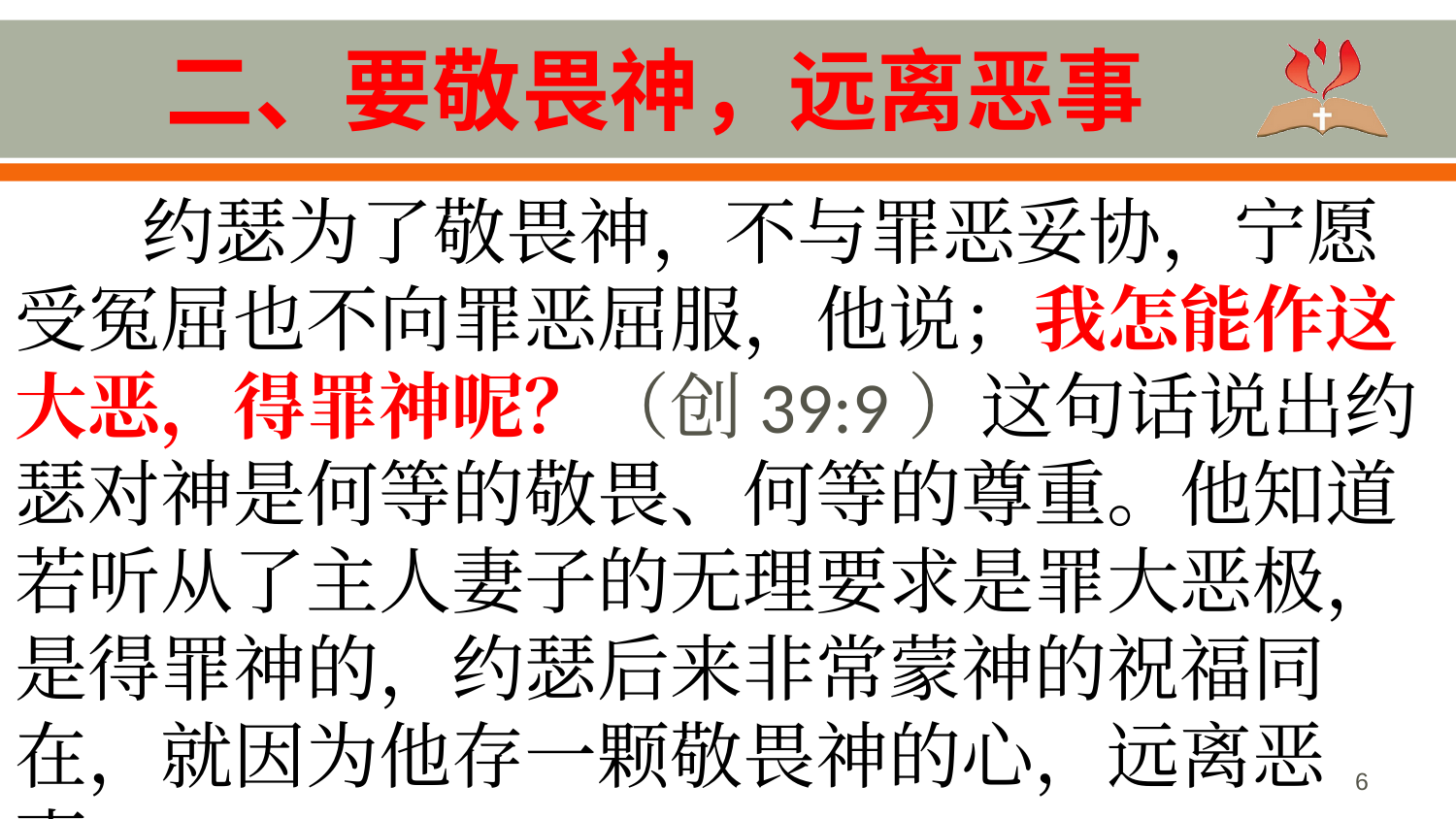

# 二、要敬畏神，远离恶事
约瑟为了敬畏神，不与罪恶妥协，宁愿受冤屈也不向罪恶屈服，他说；我怎能作这大恶，得罪神呢？（创39:9）这句话说出约瑟对神是何等的敬畏、何等的尊重。他知道若听从了主人妻子的无理要求是罪大恶极，是得罪神的，约瑟后来非常蒙神的祝福同在，就因为他存一颗敬畏神的心，远离恶事。

6